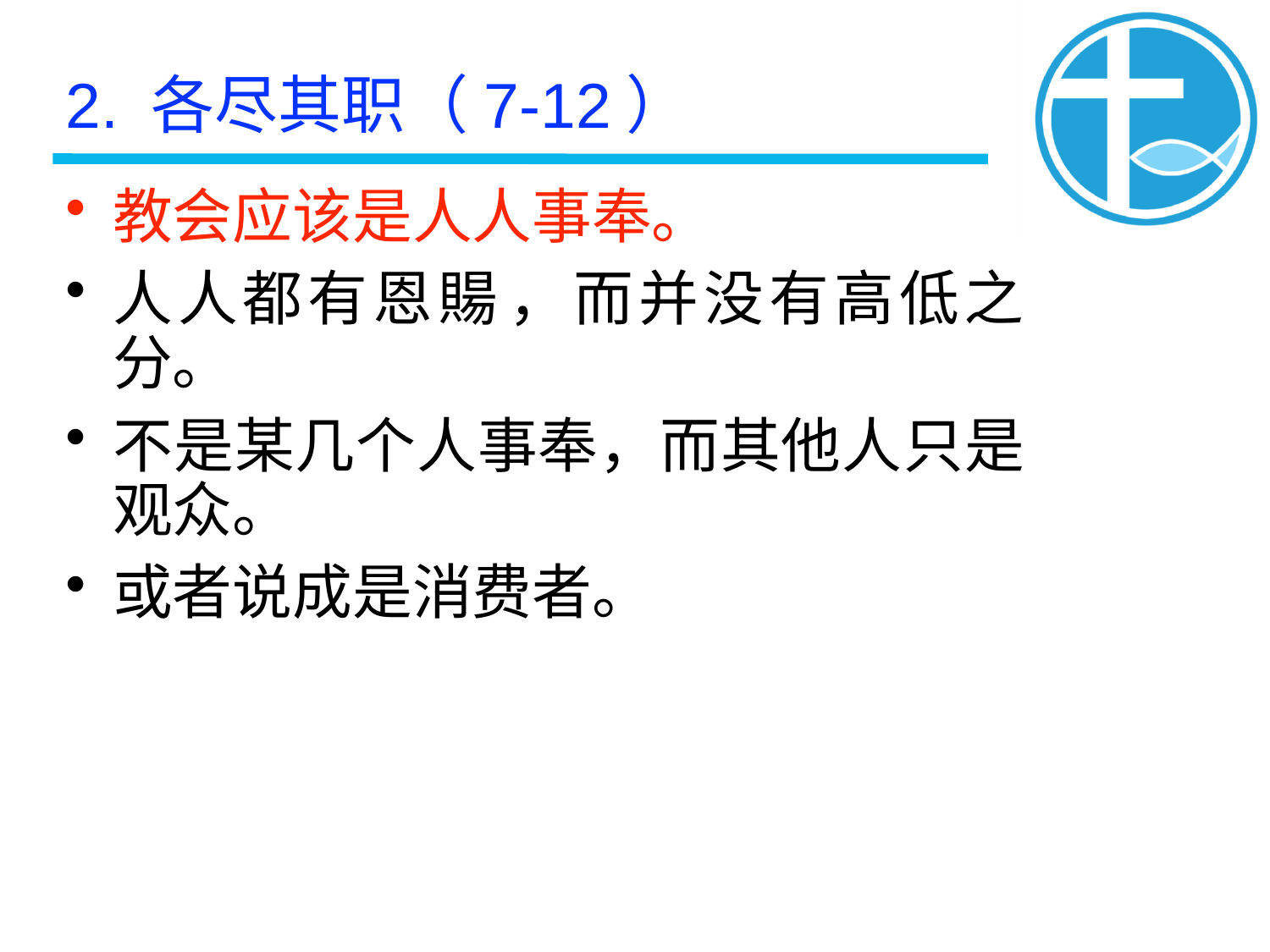

2. 各尽其职（7-12）
教会应该是人人事奉。
人人都有恩𧶽，而并没有高低之分。
不是某几个人事奉，而其他人只是观众。
或者说成是消费者。